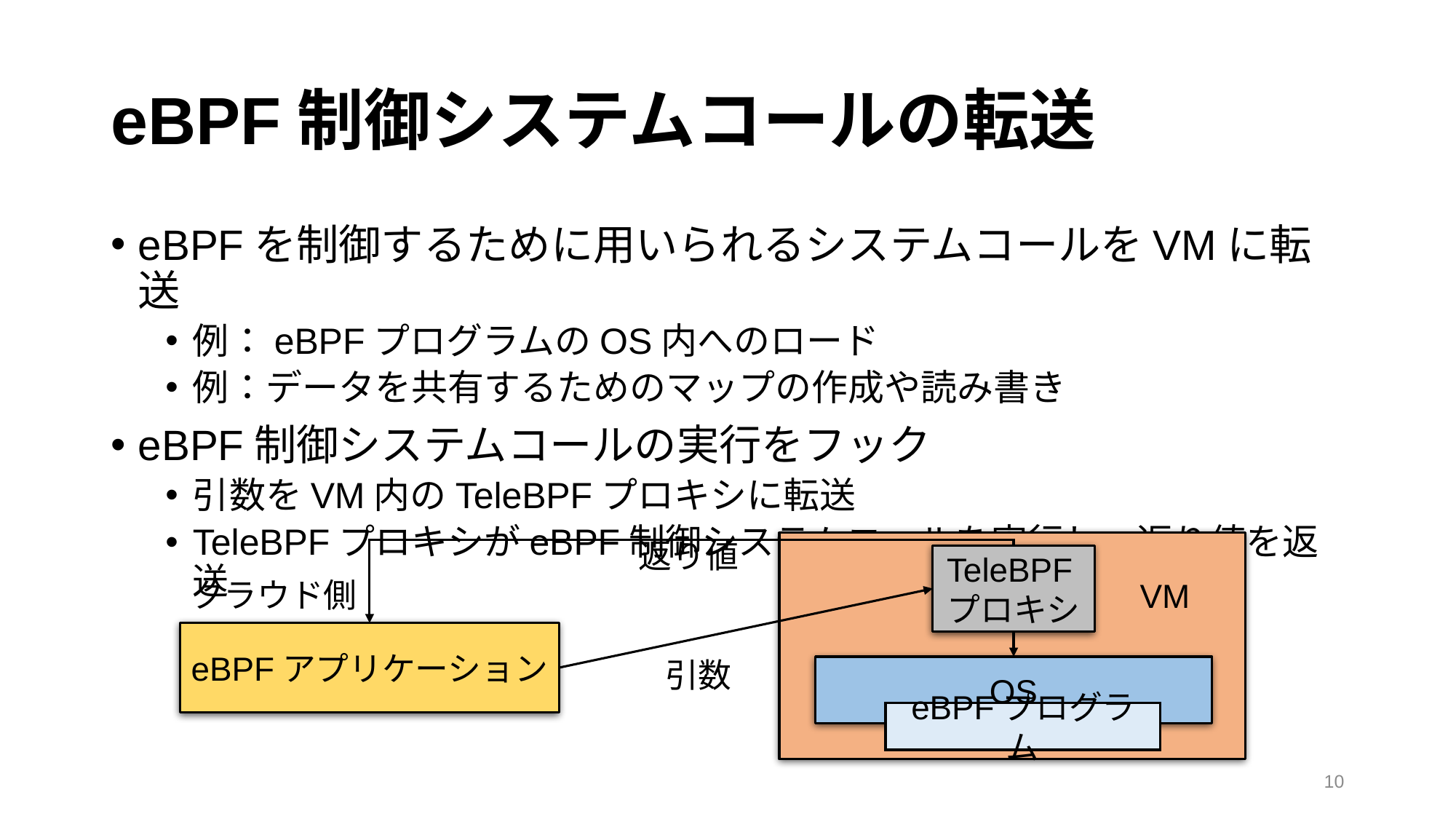

# eBPF制御システムコールの転送
eBPFを制御するために用いられるシステムコールをVMに転送
例：eBPFプログラムのOS内へのロード
例：データを共有するためのマップの作成や読み書き
eBPF制御システムコールの実行をフック
引数をVM内のTeleBPFプロキシに転送
TeleBPFプロキシがeBPF制御システムコールを実行し、返り値を返送
返り値

TeleBPFプロキシ
クラウド側
VM
eBPFアプリケーション
引数
OS
eBPFプログラム
10